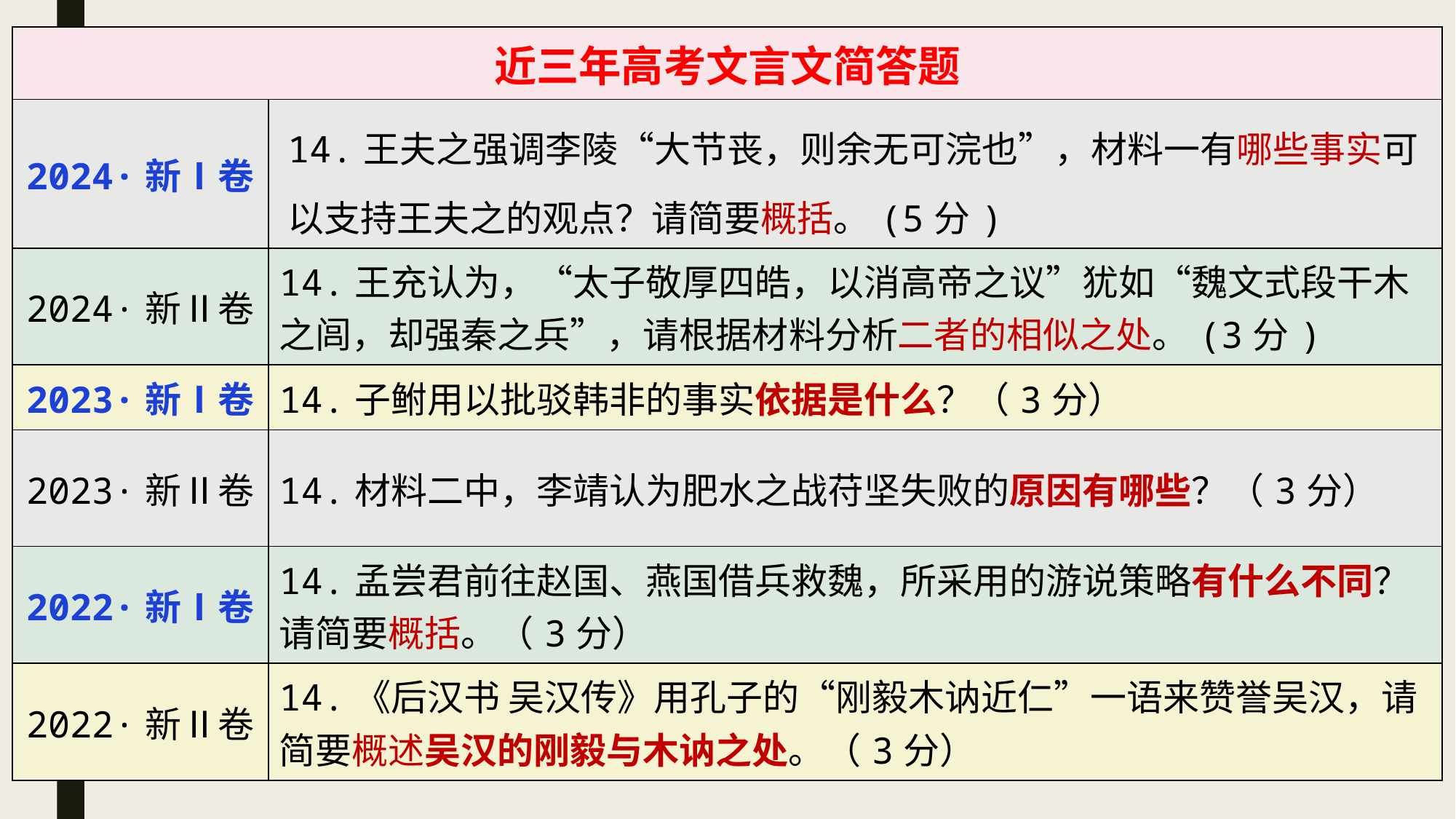

| 近三年高考文言文简答题 |  |
| --- | --- |
| 2024·新Ⅰ卷 | 14.王夫之强调李陵“大节丧，则余无可浣也”，材料一有哪些事实可以支持王夫之的观点？请简要概括。(5分) |
| 2024·新Ⅱ卷 | 14.王充认为，“太子敬厚四皓，以消高帝之议”犹如“魏文式段干木之闾，却强秦之兵”，请根据材料分析二者的相似之处。(3分) |
| 2023·新Ⅰ卷 | 14.子鲋用以批驳韩非的事实依据是什么？（3分） |
| 2023·新Ⅱ卷 | 14.材料二中，李靖认为肥水之战苻坚失败的原因有哪些？（3分） |
| 2022·新Ⅰ卷 | 14.孟尝君前往赵国、燕国借兵救魏，所采用的游说策略有什么不同？请简要概括。（3分） |
| 2022·新Ⅱ卷 | 14.《后汉书 吴汉传》用孔子的“刚毅木讷近仁”一语来赞誉吴汉，请简要概述吴汉的刚毅与木讷之处。（3分） |